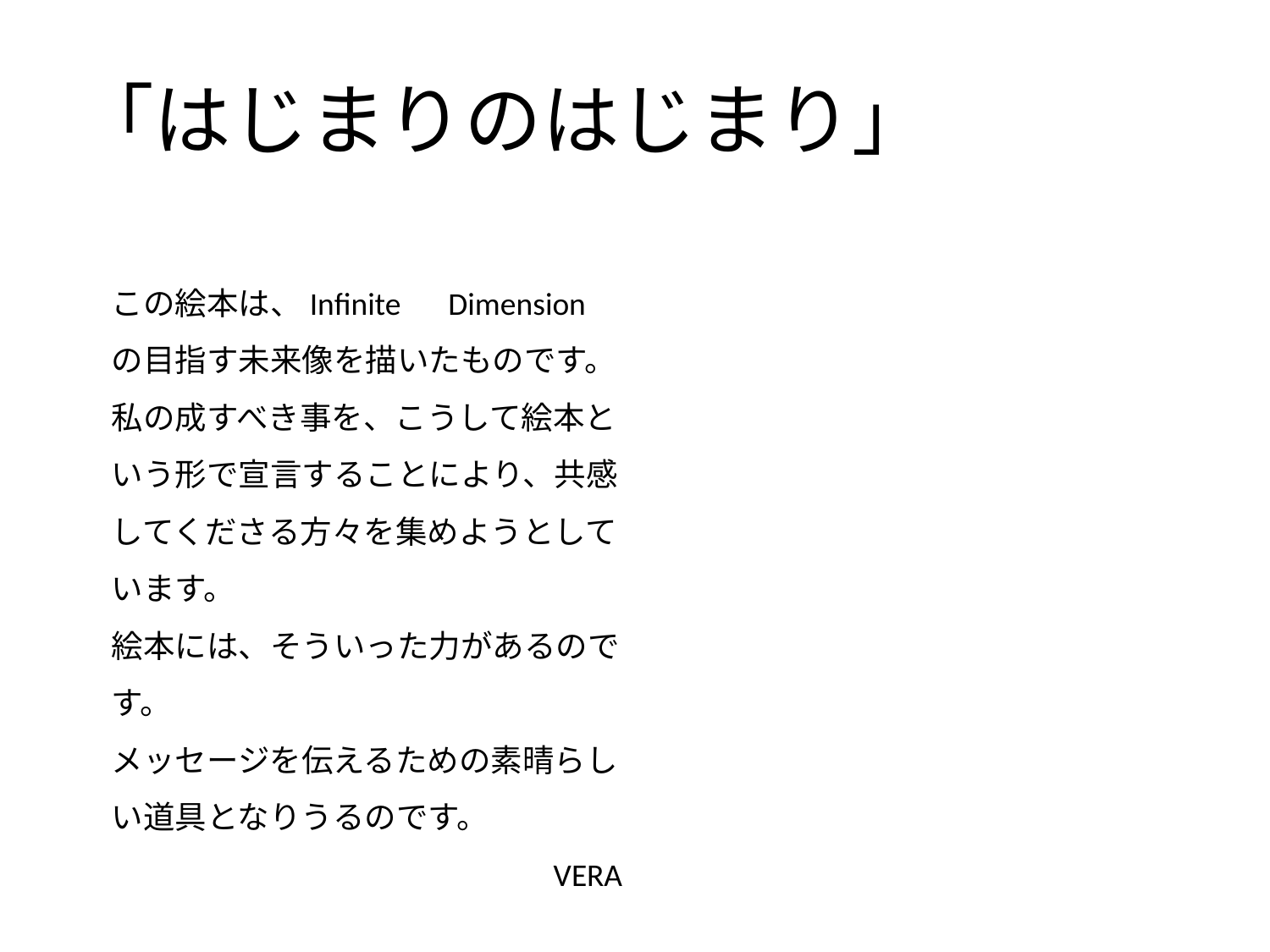

# 「はじまりのはじまり」
この絵本は、Infinite　Dimensionの目指す未来像を描いたものです。
私の成すべき事を、こうして絵本という形で宣言することにより、共感してくださる方々を集めようとしています。
絵本には、そういった力があるのです。
メッセージを伝えるための素晴らしい道具となりうるのです。
VERA